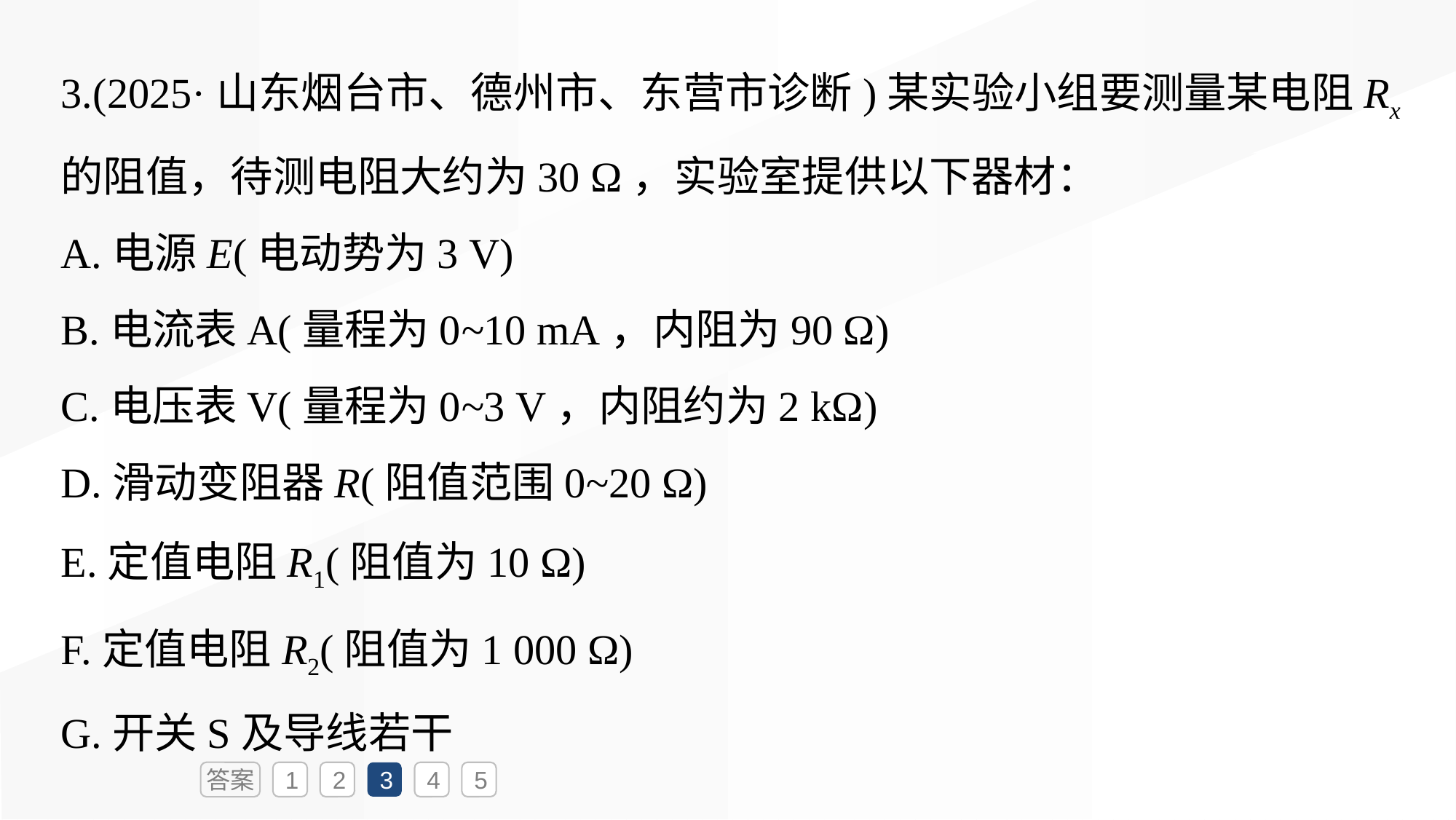

3.(2025·山东烟台市、德州市、东营市诊断)某实验小组要测量某电阻Rx的阻值，待测电阻大约为30 Ω，实验室提供以下器材：
A.电源E(电动势为3 V)
B.电流表A(量程为0~10 mA，内阻为90 Ω)
C.电压表V(量程为0~3 V，内阻约为2 kΩ)
D.滑动变阻器R(阻值范围0~20 Ω)
E.定值电阻R1(阻值为10 Ω)
F.定值电阻R2(阻值为1 000 Ω)
G.开关S及导线若干
答案
1
2
3
4
5